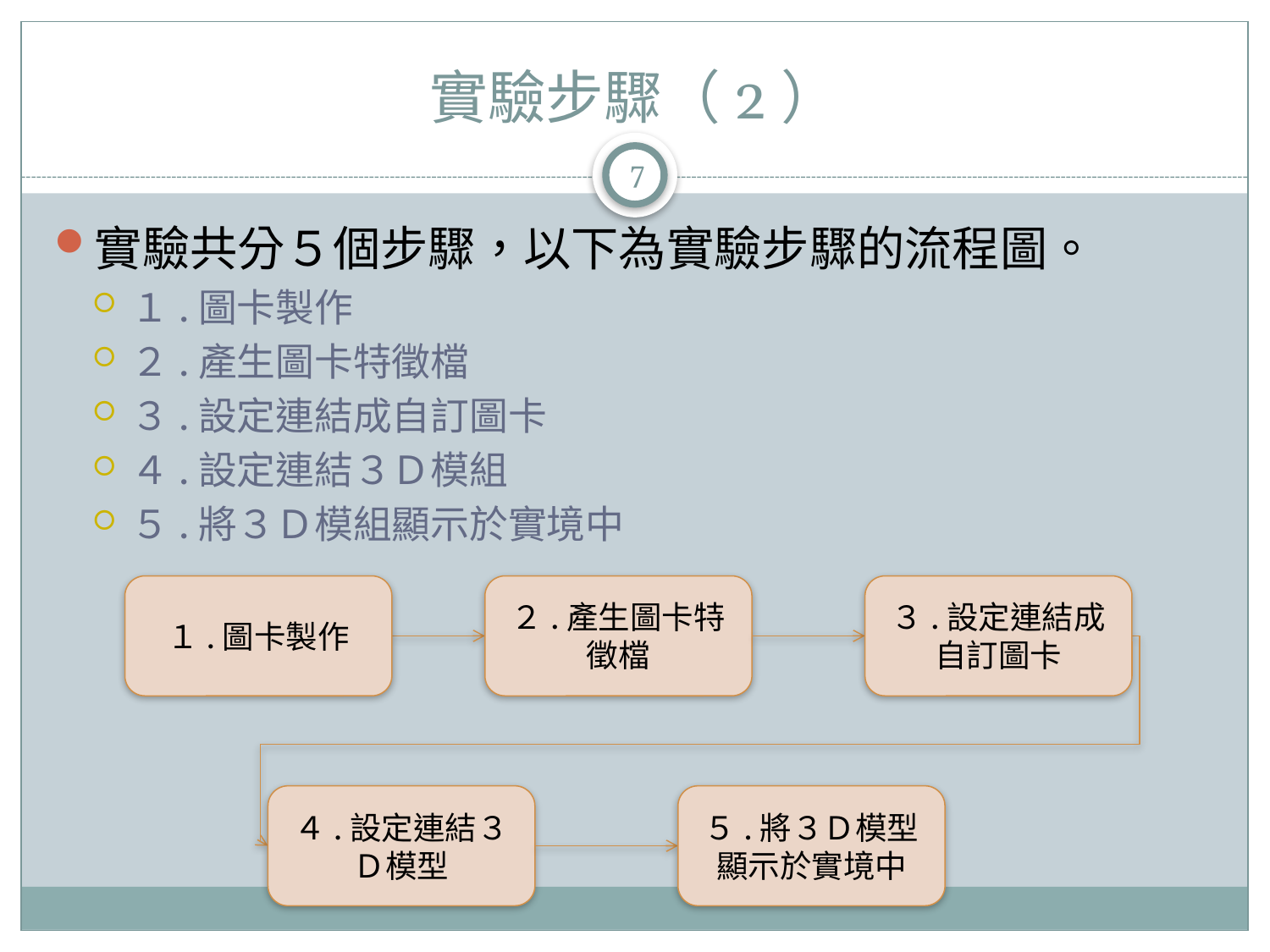

# 實驗步驟（2）
7
實驗共分５個步驟，以下為實驗步驟的流程圖。
１.圖卡製作
２.產生圖卡特徵檔
３.設定連結成自訂圖卡
４.設定連結３Ｄ模組
５.將３Ｄ模組顯示於實境中

１.圖卡製作
２.產生圖卡特徵檔
３.設定連結成自訂圖卡
４.設定連結３Ｄ模型
５.將３Ｄ模型顯示於實境中